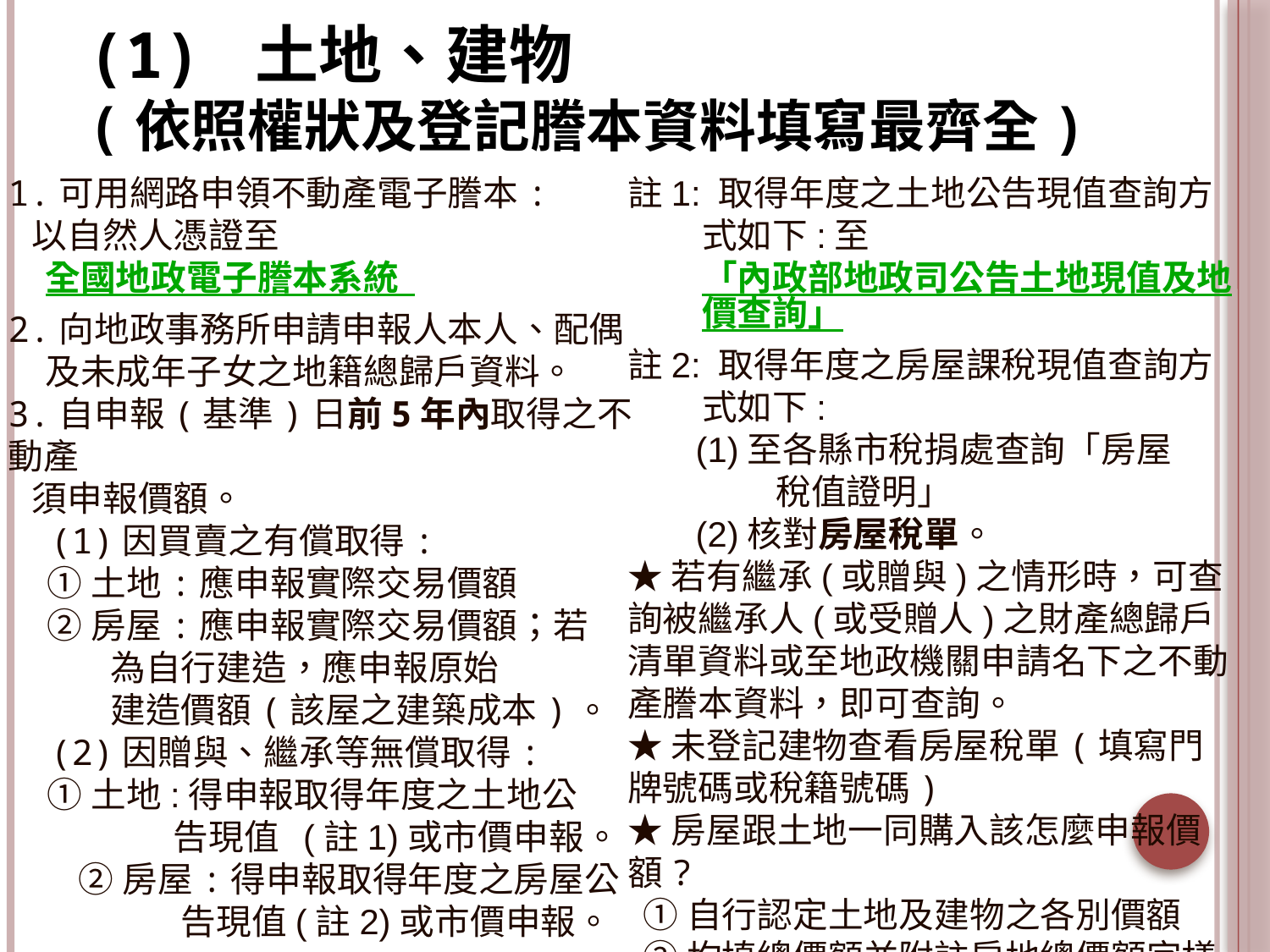

# (1) 土地、建物 (依照權狀及登記謄本資料填寫最齊全)
1.可用網路申領不動產電子謄本:
  以自然人憑證至全國地政電子謄本系統
2.向地政事務所申請申報人本人、配偶及未成年子女之地籍總歸戶資料。
3.自申報(基準)日前5年內取得之不動產
  須申報價額。
  (1)因買賣之有償取得:
     ①土地:應申報實際交易價額
     ②房屋:應申報實際交易價額；若
            為自行建造，應申報原始
            建造價額(該屋之建築成本)。
  (2)因贈與、繼承等無償取得:
     ①土地:得申報取得年度之土地公
                    告現值  (註1)或市價申報。
         ②房屋:得申報取得年度之房屋公
                     告現值(註2)或市價申報。

註1: 取得年度之土地公告現值查詢方式如下:至「內政部地政司公告土地現值及地價查詢」
註2: 取得年度之房屋課稅現值查詢方式如下:
       (1)至各縣市稅捐處查詢「房屋           稅值證明」
       (2)核對房屋稅單。
★若有繼承(或贈與)之情形時，可查詢被繼承人(或受贈人)之財產總歸戶清單資料或至地政機關申請名下之不動產謄本資料，即可查詢。
★未登記建物查看房屋稅單(填寫門牌號碼或稅籍號碼)
★房屋跟土地一同購入該怎麼申報價額?
  ①自行認定土地及建物之各別價額
  ②均填總價額並附註房地總價額字樣